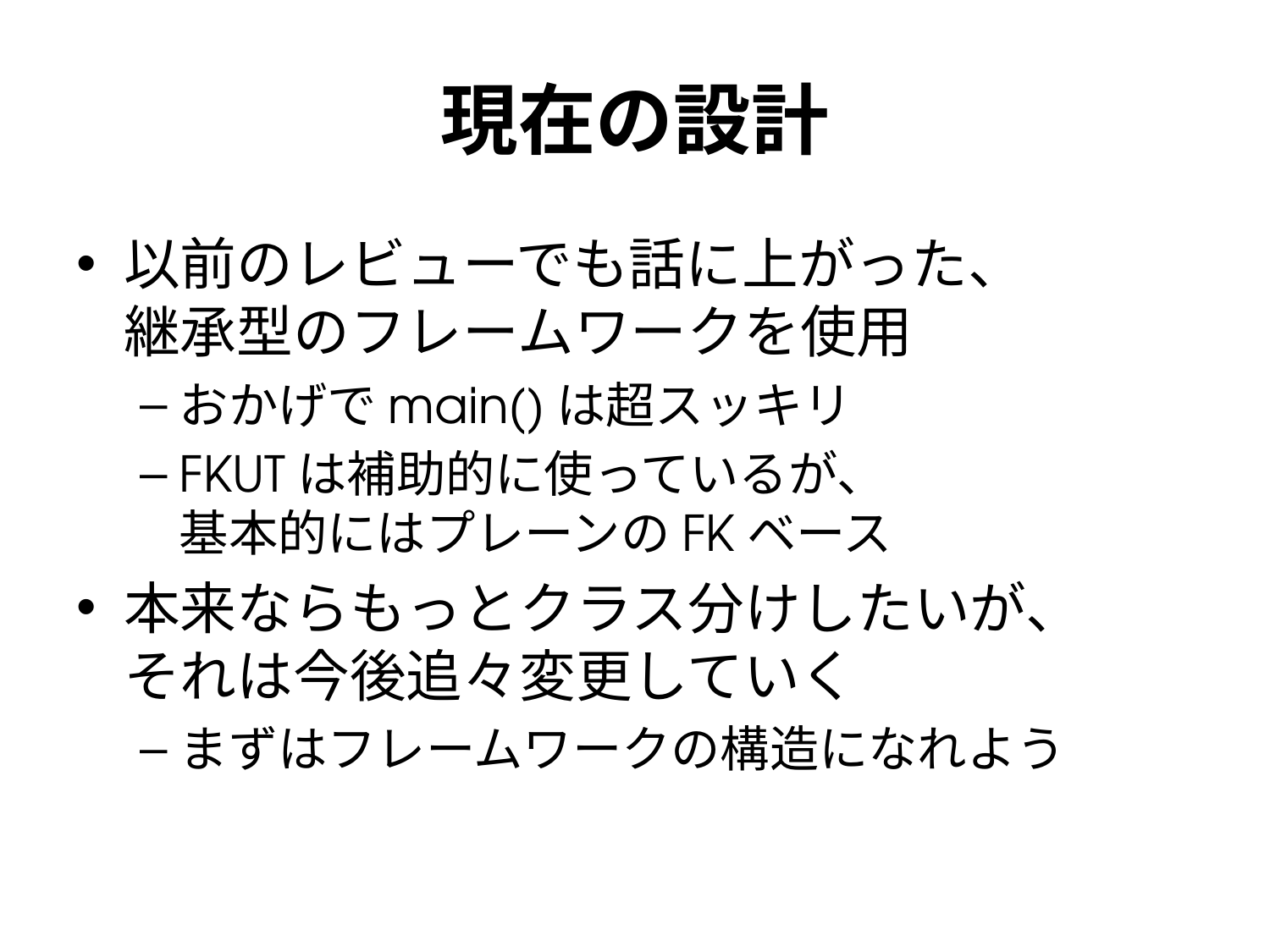

# 現在の設計
以前のレビューでも話に上がった、
継承型のフレームワークを使用
おかげでmain()は超スッキリ
FKUTは補助的に使っているが、
基本的にはプレーンのFKベース
本来ならもっとクラス分けしたいが、
それは今後追々変更していく
まずはフレームワークの構造になれよう